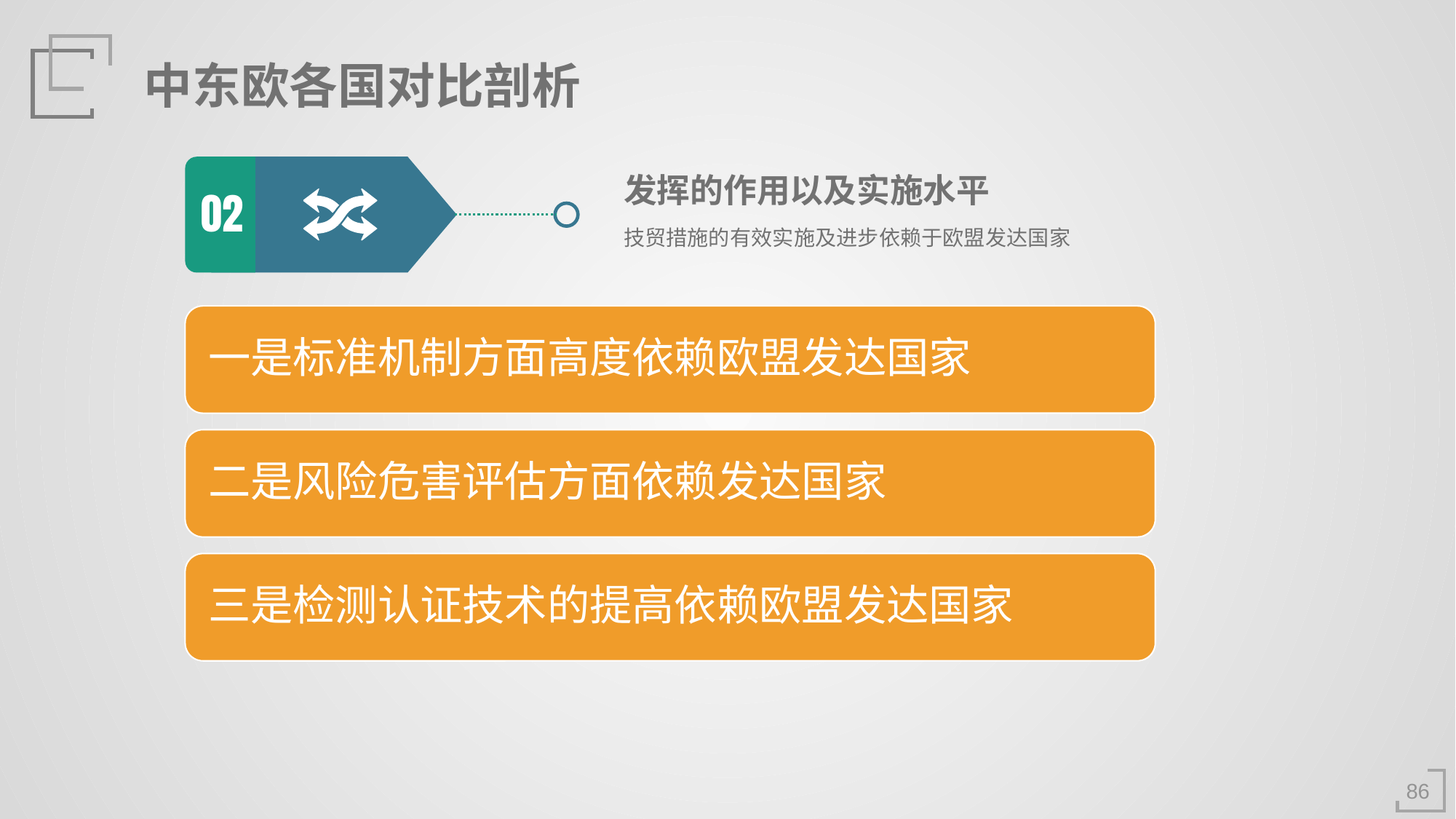

中东欧各国对比剖析

02

发挥的作用以及实施水平
技贸措施的有效实施及进步依赖于欧盟发达国家

一是标准机制方面高度依赖欧盟发达国家
二是风险危害评估方面依赖发达国家
三是检测认证技术的提高依赖欧盟发达国家